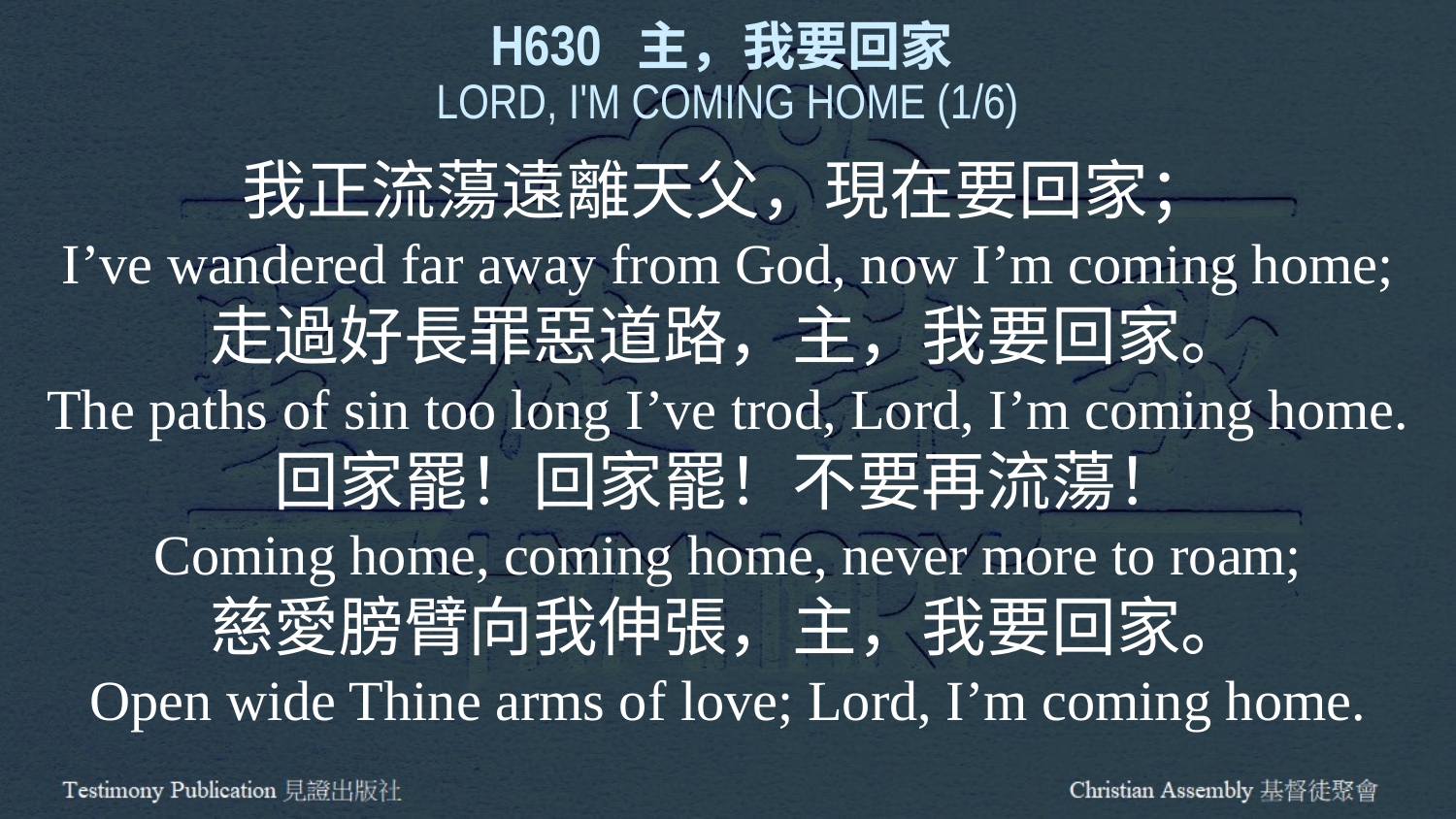

H630  主，我要回家
LORD, I'M COMING HOME (1/6)
我正流蕩遠離天父，現在要回家；
I’ve wandered far away from God, now I’m coming home;
走過好長罪惡道路，主，我要回家。
The paths of sin too long I’ve trod, Lord, I’m coming home.
回家罷！回家罷！不要再流蕩！
Coming home, coming home, never more to roam;
慈愛膀臂向我伸張，主，我要回家。
Open wide Thine arms of love; Lord, I’m coming home.